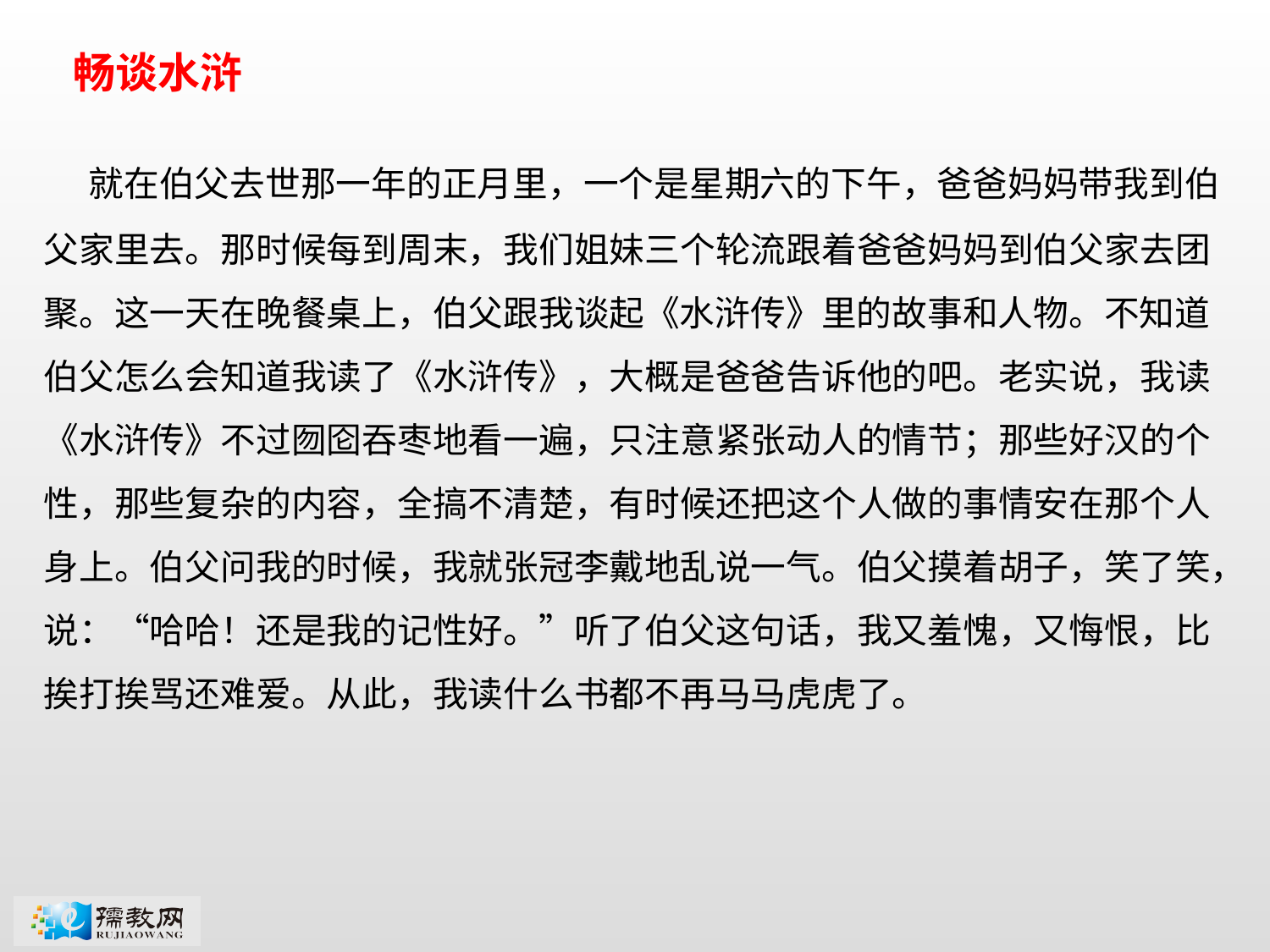

畅谈水浒
   就在伯父去世那一年的正月里，一个是星期六的下午，爸爸妈妈带我到伯父家里去。那时候每到周末，我们姐妹三个轮流跟着爸爸妈妈到伯父家去团聚。这一天在晚餐桌上，伯父跟我谈起《水浒传》里的故事和人物。不知道伯父怎么会知道我读了《水浒传》，大概是爸爸告诉他的吧。老实说，我读《水浒传》不过囫囵吞枣地看一遍，只注意紧张动人的情节；那些好汉的个性，那些复杂的内容，全搞不清楚，有时候还把这个人做的事情安在那个人身上。伯父问我的时候，我就张冠李戴地乱说一气。伯父摸着胡子，笑了笑，说：“哈哈！还是我的记性好。”听了伯父这句话，我又羞愧，又悔恨，比挨打挨骂还难爱。从此，我读什么书都不再马马虎虎了。